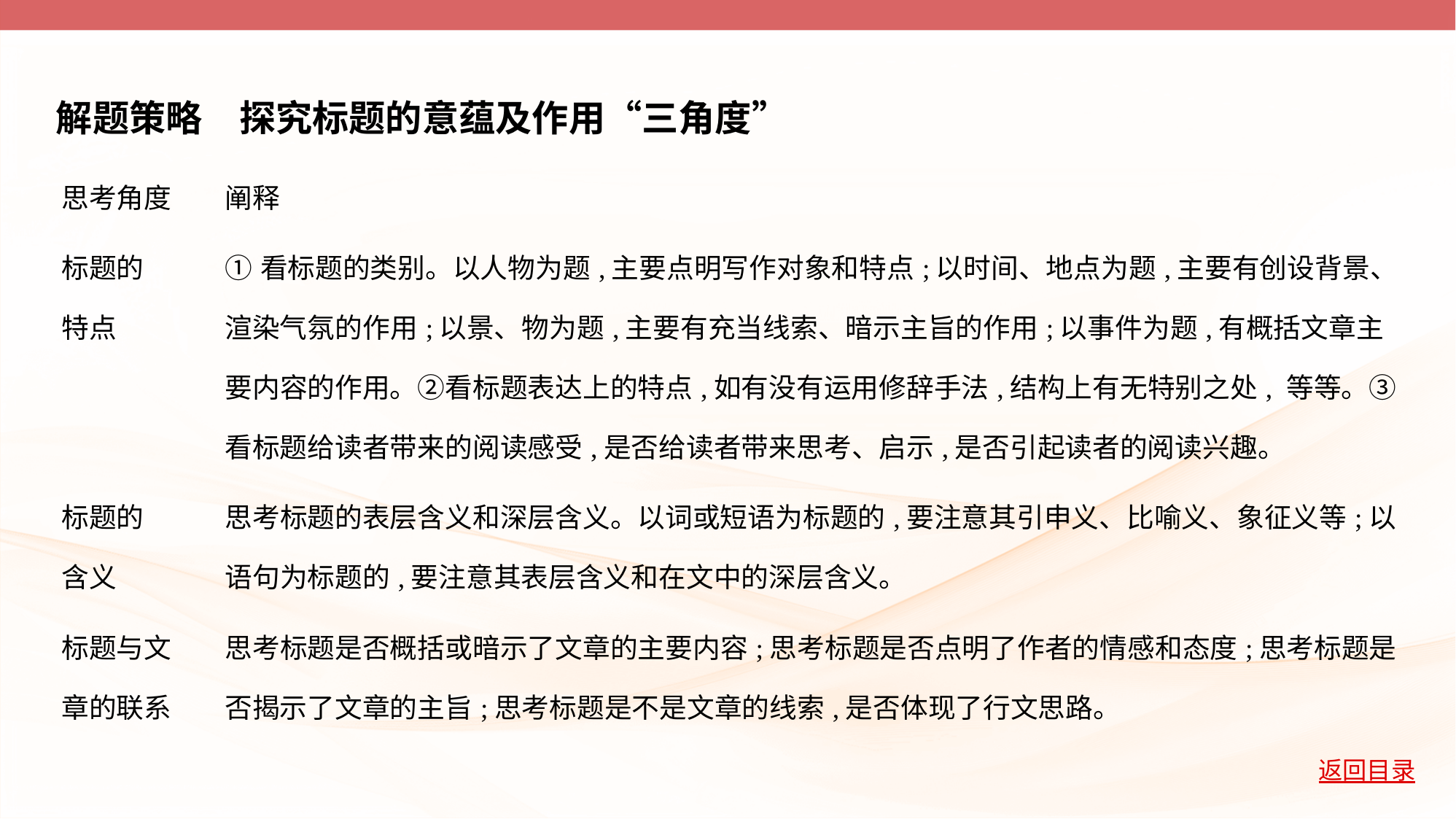

解题策略　探究标题的意蕴及作用“三角度”
| 思考角度 | 阐释 |
| --- | --- |
| 标题的 特点 | ①看标题的类别。以人物为题,主要点明写作对象和特点;以时间、地点为题,主要有创设背景、渲染气氛的作用;以景、物为题,主要有充当线索、暗示主旨的作用;以事件为题,有概括文章主要内容的作用。②看标题表达上的特点,如有没有运用修辞手法,结构上有无特别之处, 等等。③看标题给读者带来的阅读感受,是否给读者带来思考、启示,是否引起读者的阅读兴趣。 |
| 标题的 含义 | 思考标题的表层含义和深层含义。以词或短语为标题的,要注意其引申义、比喻义、象征义等;以语句为标题的,要注意其表层含义和在文中的深层含义。 |
| 标题与文 章的联系 | 思考标题是否概括或暗示了文章的主要内容;思考标题是否点明了作者的情感和态度;思考标题是否揭示了文章的主旨;思考标题是不是文章的线索,是否体现了行文思路。 |